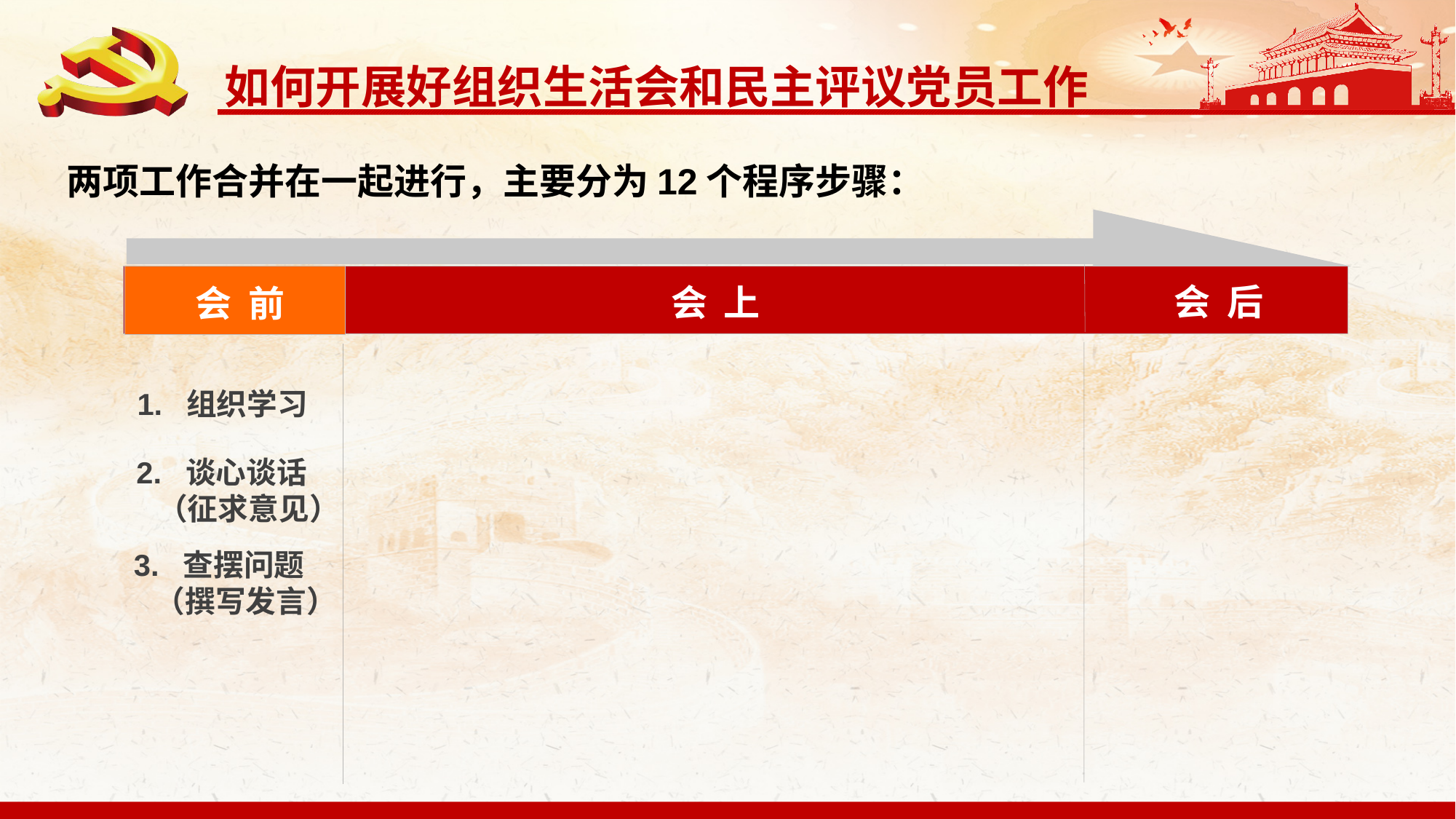

两项工作合并在一起进行，主要分为12个程序步骤：

会  后
会  上

会  前
1.  组织学习
2.  谈心谈话
  （征求意见）
3.  查摆问题
  （撰写发言）